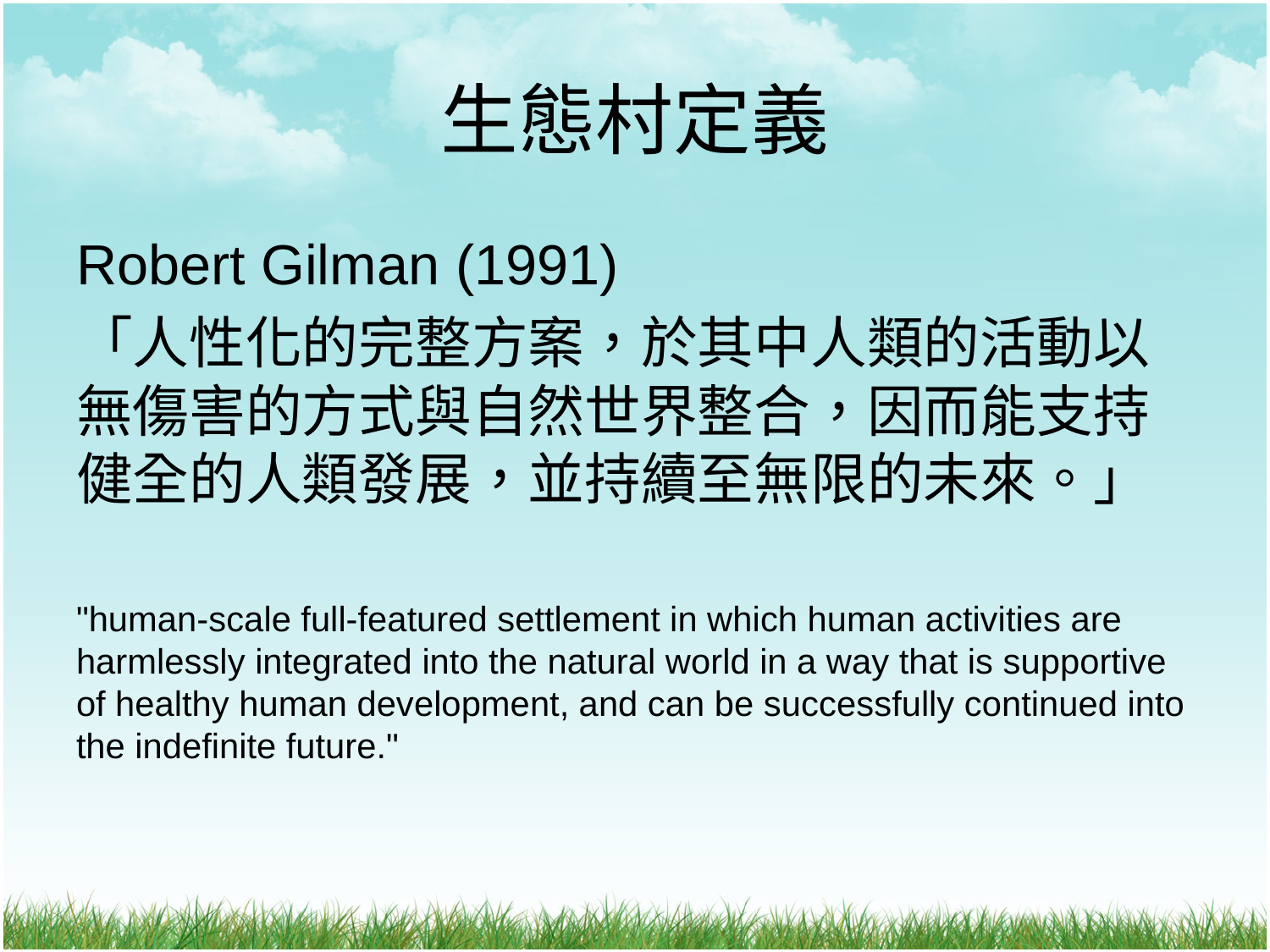

# 生態村定義
Robert Gilman (1991)
「人性化的完整方案，於其中人類的活動以無傷害的方式與自然世界整合，因而能支持健全的人類發展，並持續至無限的未來。」

"human-scale full-featured settlement in which human activities are harmlessly integrated into the natural world in a way that is supportive of healthy human development, and can be successfully continued into the indefinite future."